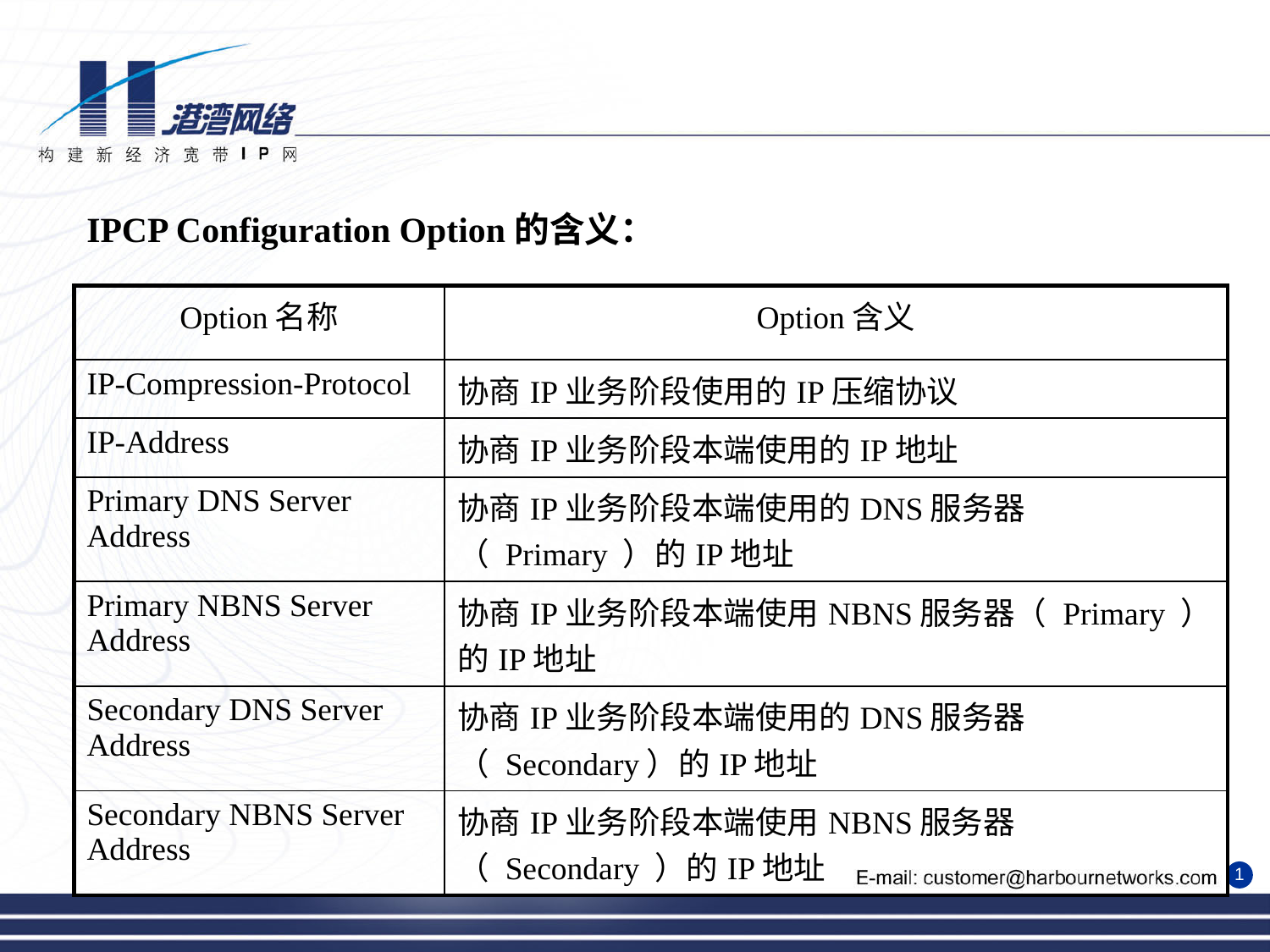

IPCP Configuration Option的含义：
| Option名称 | Option含义 |
| --- | --- |
| IP-Compression-Protocol | 协商IP业务阶段使用的IP压缩协议 |
| IP-Address | 协商IP业务阶段本端使用的IP地址 |
| Primary DNS Server Address | 协商IP业务阶段本端使用的DNS服务器（ Primary ）的IP地址 |
| Primary NBNS Server Address | 协商IP业务阶段本端使用NBNS服务器（ Primary ）的IP地址 |
| Secondary DNS Server Address | 协商IP业务阶段本端使用的DNS服务器（ Secondary）的IP地址 |
| Secondary NBNS Server Address | 协商IP业务阶段本端使用NBNS服务器（ Secondary ）的IP地址 |